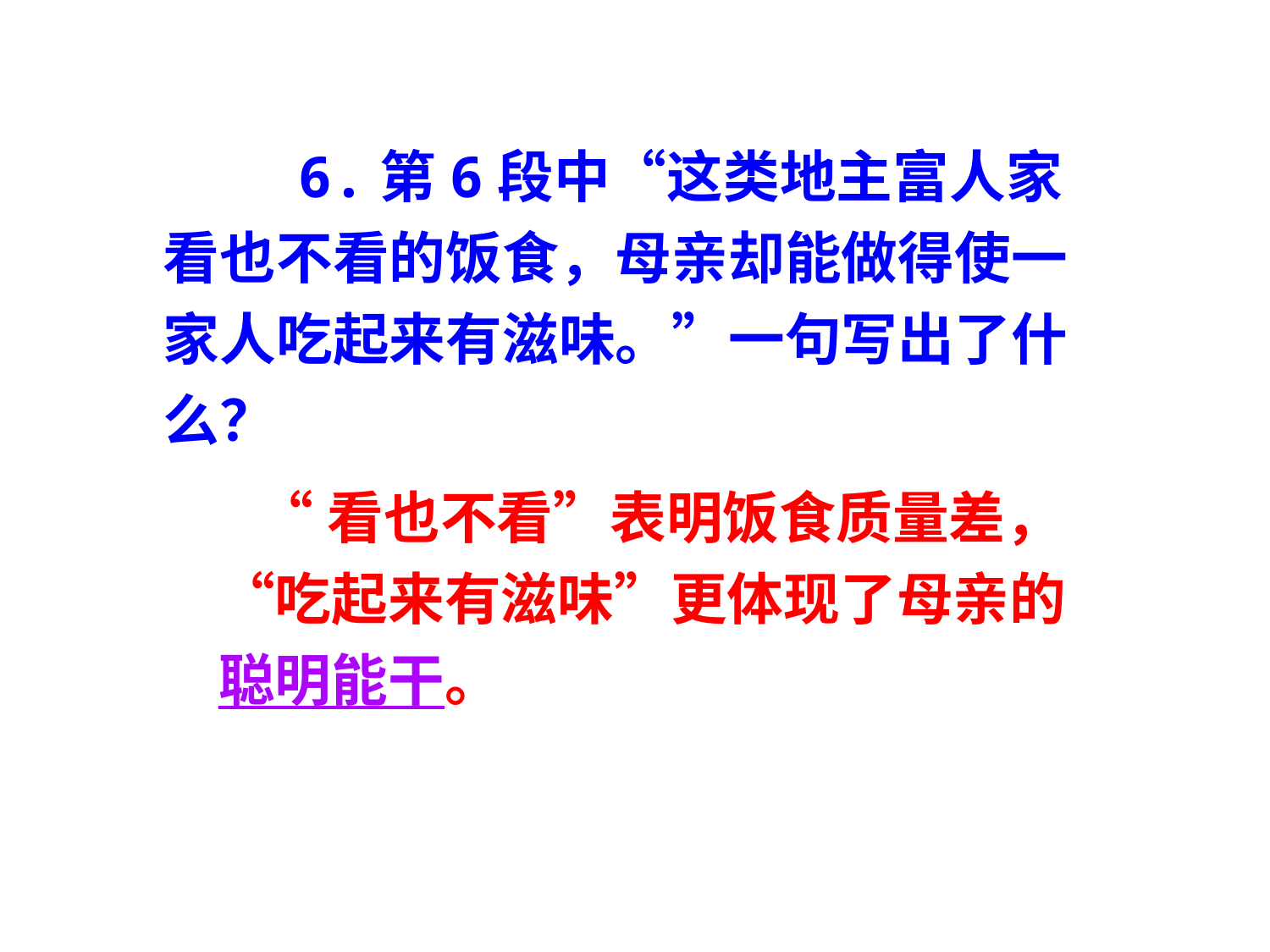

6.第6段中“这类地主富人家看也不看的饭食，母亲却能做得使一家人吃起来有滋味。”一句写出了什么？
   “看也不看”表明饭食质量差，“吃起来有滋味”更体现了母亲的聪明能干。